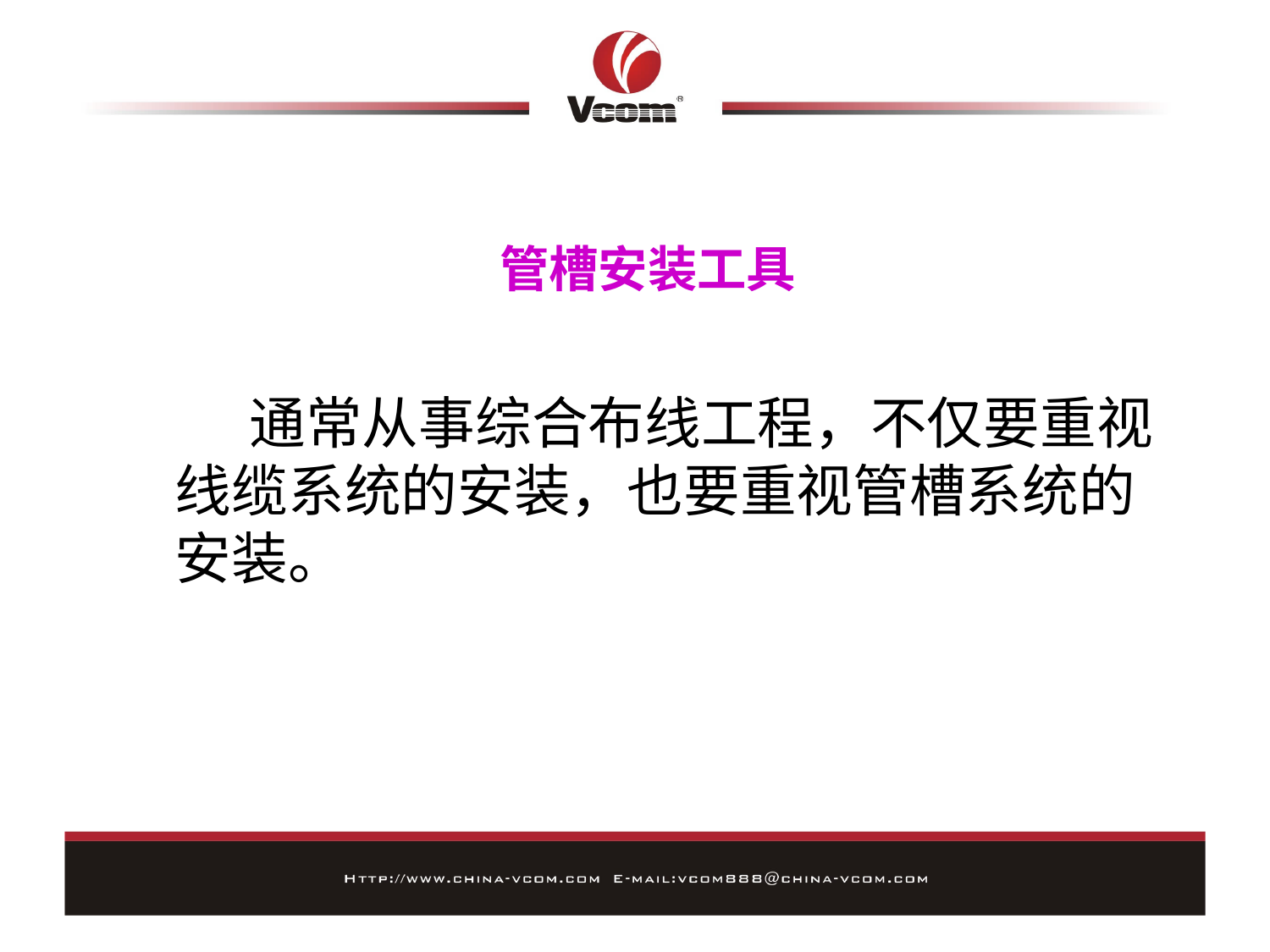

# 管槽安装工具
    　通常从事综合布线工程，不仅要重视线缆系统的安装，也要重视管槽系统的安装。